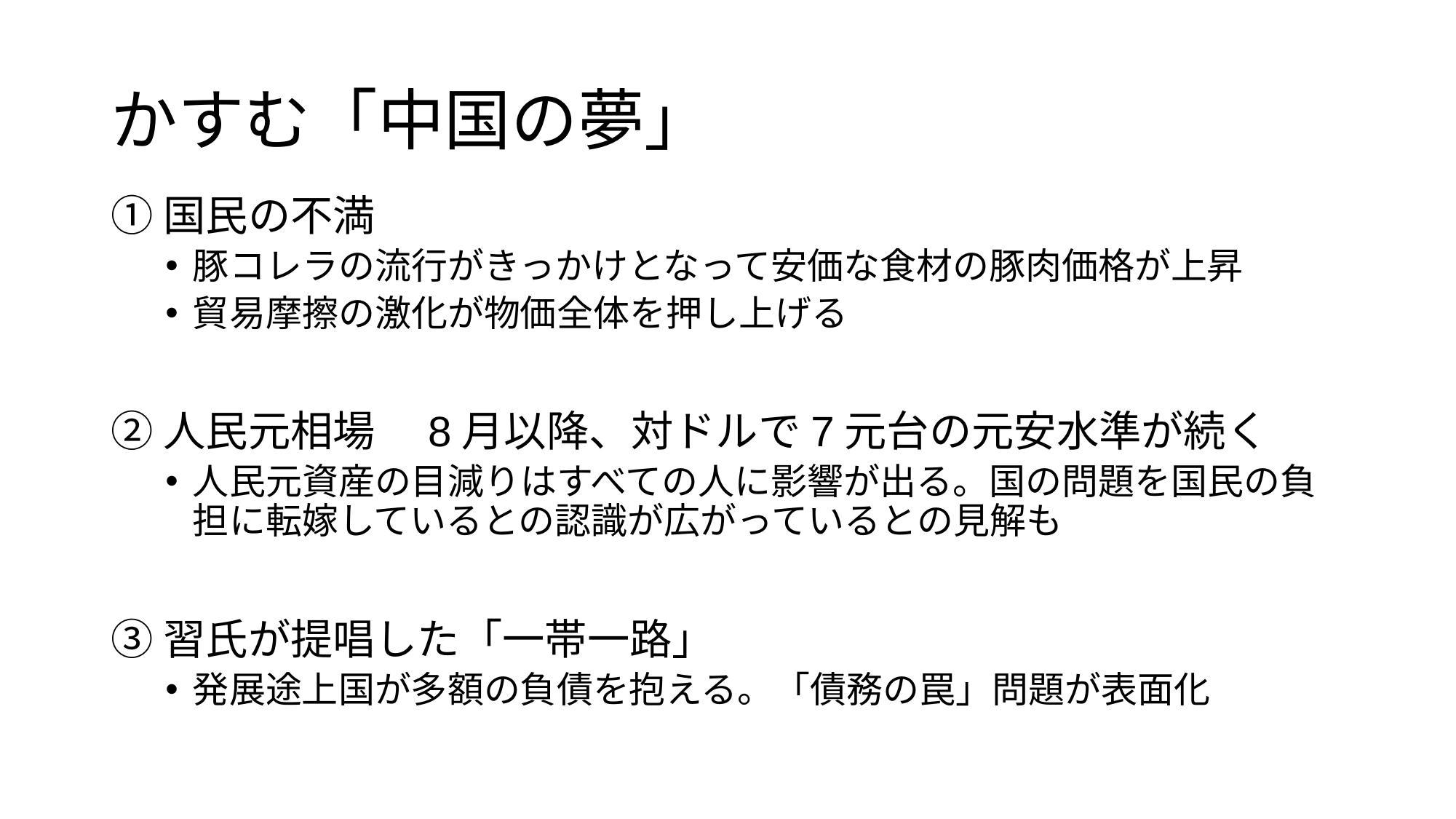

# かすむ「中国の夢」
①国民の不満
豚コレラの流行がきっかけとなって安価な食材の豚肉価格が上昇
貿易摩擦の激化が物価全体を押し上げる

②人民元相場　8月以降、対ドルで7元台の元安水準が続く
人民元資産の目減りはすべての人に影響が出る。国の問題を国民の負担に転嫁しているとの認識が広がっているとの見解も

③習氏が提唱した「一帯一路」
発展途上国が多額の負債を抱える。「債務の罠」問題が表面化